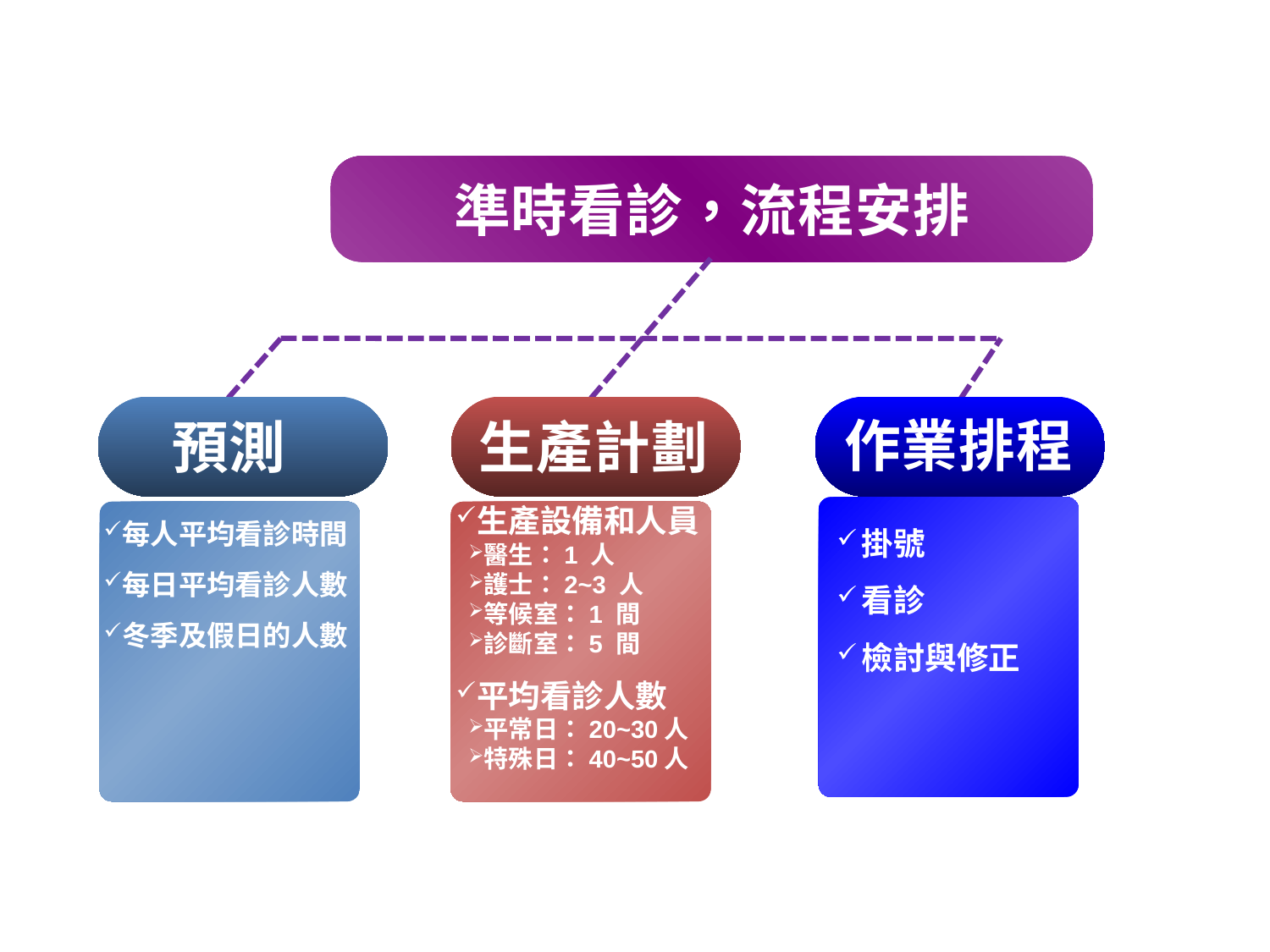

準時看診，流程安排

作業排程
生產計劃
預測
生產設備和人員
醫生：1 人
護士：2~3 人
等候室：1 間
診斷室：5 間
平均看診人數
平常日：20~30人
特殊日：40~50人

掛號
看診
檢討與修正

每人平均看診時間
每日平均看診人數
冬季及假日的人數